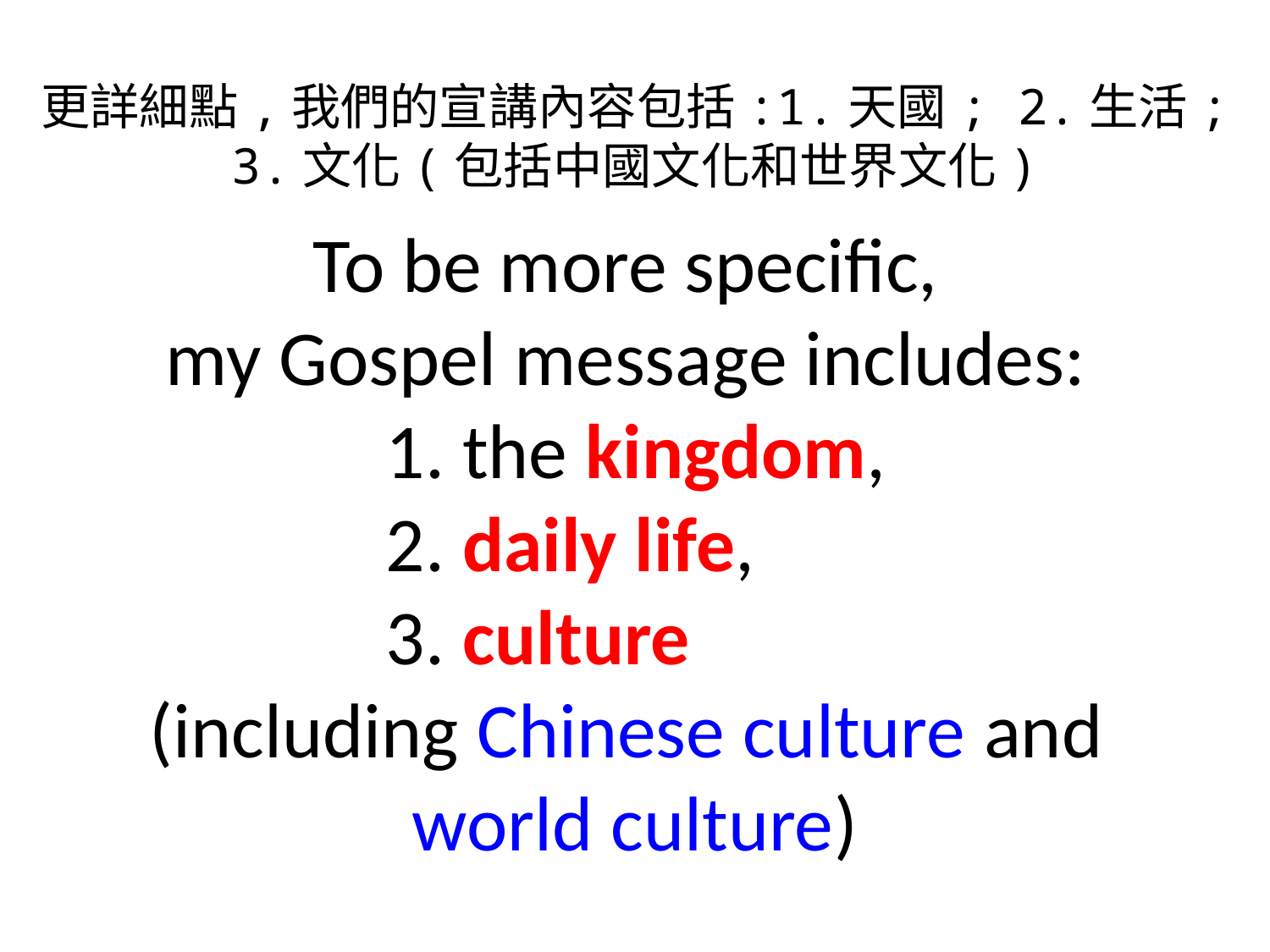

更詳細點,我們的宣講內容包括:1.天國; 2.生活; 3.文化(包括中國文化和世界文化)
To be more specific,
my Gospel message includes:
1. the kingdom,
2. daily life,
3. culture
(including Chinese culture and
world culture)